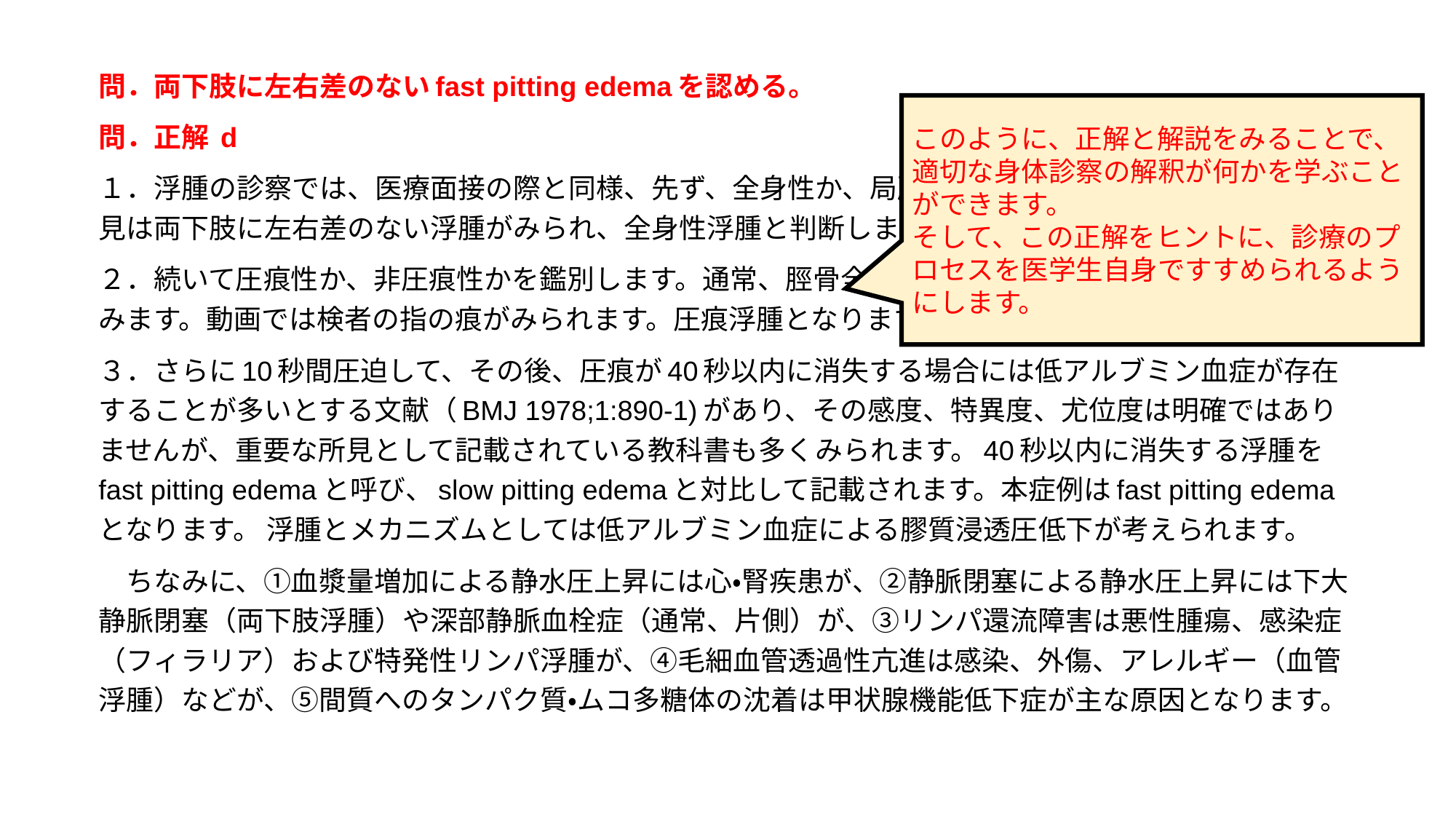

問．両下肢に左右差のないfast pitting edemaを認める。
問．正解 d
１．浮腫の診察では、医療面接の際と同様、先ず、全身性か、局所性かを確認します。動画の身体所見は両下肢に左右差のない浮腫がみられ、全身性浮腫と判断します。
２．続いて圧痕性か、非圧痕性かを鑑別します。通常、脛骨全面を5～10秒圧迫し、圧痕が残るかをみます。動画では検者の指の痕がみられます。圧痕浮腫となります。
３．さらに10秒間圧迫して、その後、圧痕が40秒以内に消失する場合には低アルブミン血症が存在することが多いとする文献（BMJ 1978;1:890-1)があり、その感度、特異度、尤位度は明確ではありませんが、重要な所見として記載されている教科書も多くみられます。40秒以内に消失する浮腫をfast pitting edemaと呼び、slow pitting edemaと対比して記載されます。本症例はfast pitting edemaとなります。 浮腫とメカニズムとしては低アルブミン血症による膠質浸透圧低下が考えられます。
　ちなみに、①血漿量増加による静水圧上昇には心・腎疾患が、②静脈閉塞による静水圧上昇には下大静脈閉塞（両下肢浮腫）や深部静脈血栓症（通常、片側）が、③リンパ還流障害は悪性腫瘍、感染症（フィラリア）および特発性リンパ浮腫が、④毛細血管透過性亢進は感染、外傷、アレルギー（血管浮腫）などが、⑤間質へのタンパク質・ムコ多糖体の沈着は甲状腺機能低下症が主な原因となります。

このように、正解と解説をみることで、適切な身体診察の解釈が何かを学ぶことができます。
そして、この正解をヒントに、診療のプロセスを医学生自身ですすめられるようにします。